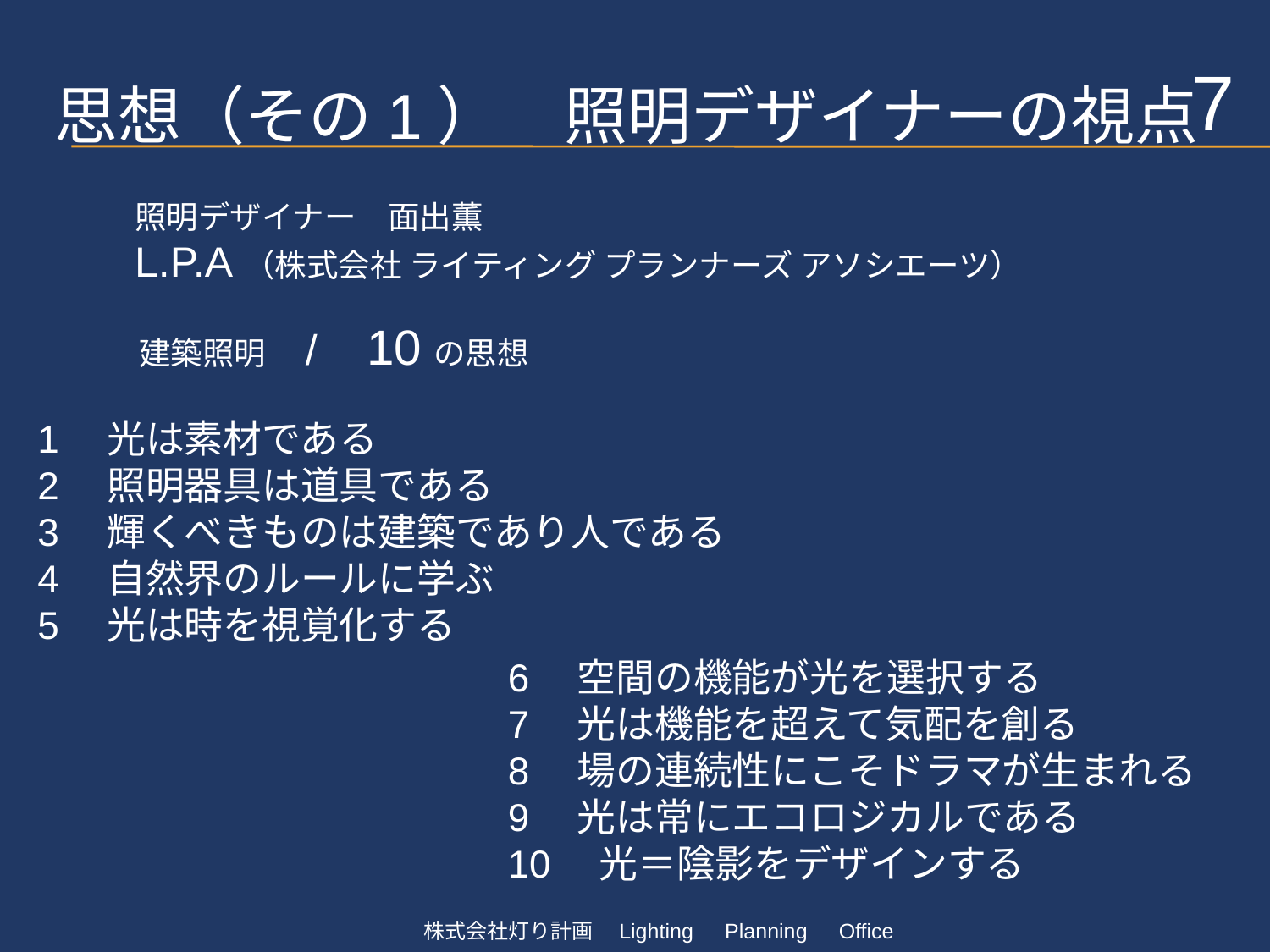

7
# 思想（その1）　照明デザイナーの視点
照明デザイナー　面出薫
L.P.A（株式会社 ライティング プランナーズ アソシエーツ）
建築照明　/　10の思想
1　光は素材である
2　照明器具は道具である
3　輝くべきものは建築であり人である
4　自然界のルールに学ぶ
5　光は時を視覚化する
6　空間の機能が光を選択する
7　光は機能を超えて気配を創る
8　場の連続性にこそドラマが生まれる
9　光は常にエコロジカルである
10　光＝陰影をデザインする
株式会社灯り計画　Lighting　Planning　Office